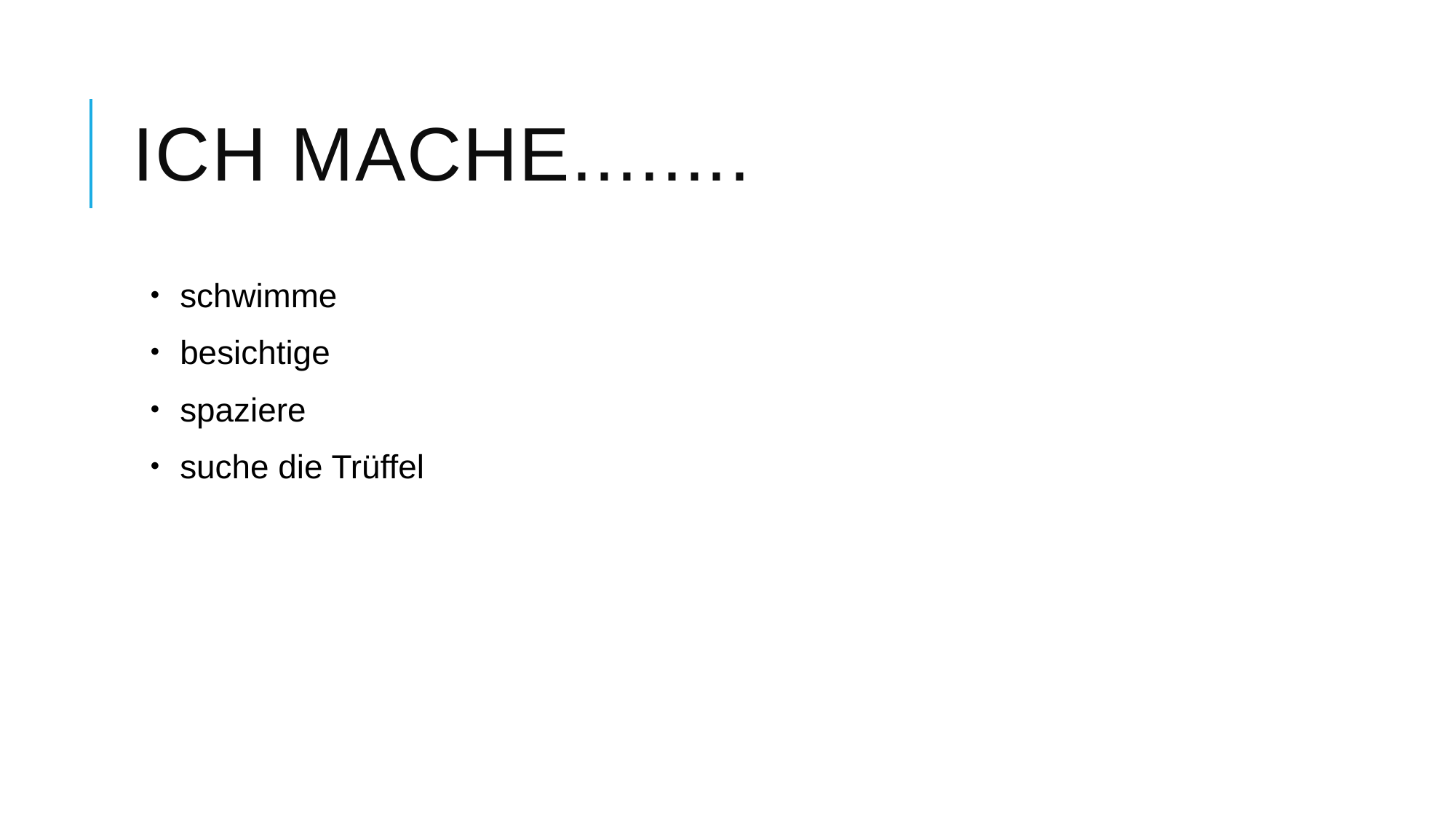

# Ich mache........
・schwimme
・besichtige
・spaziere
・suche die Trüffel